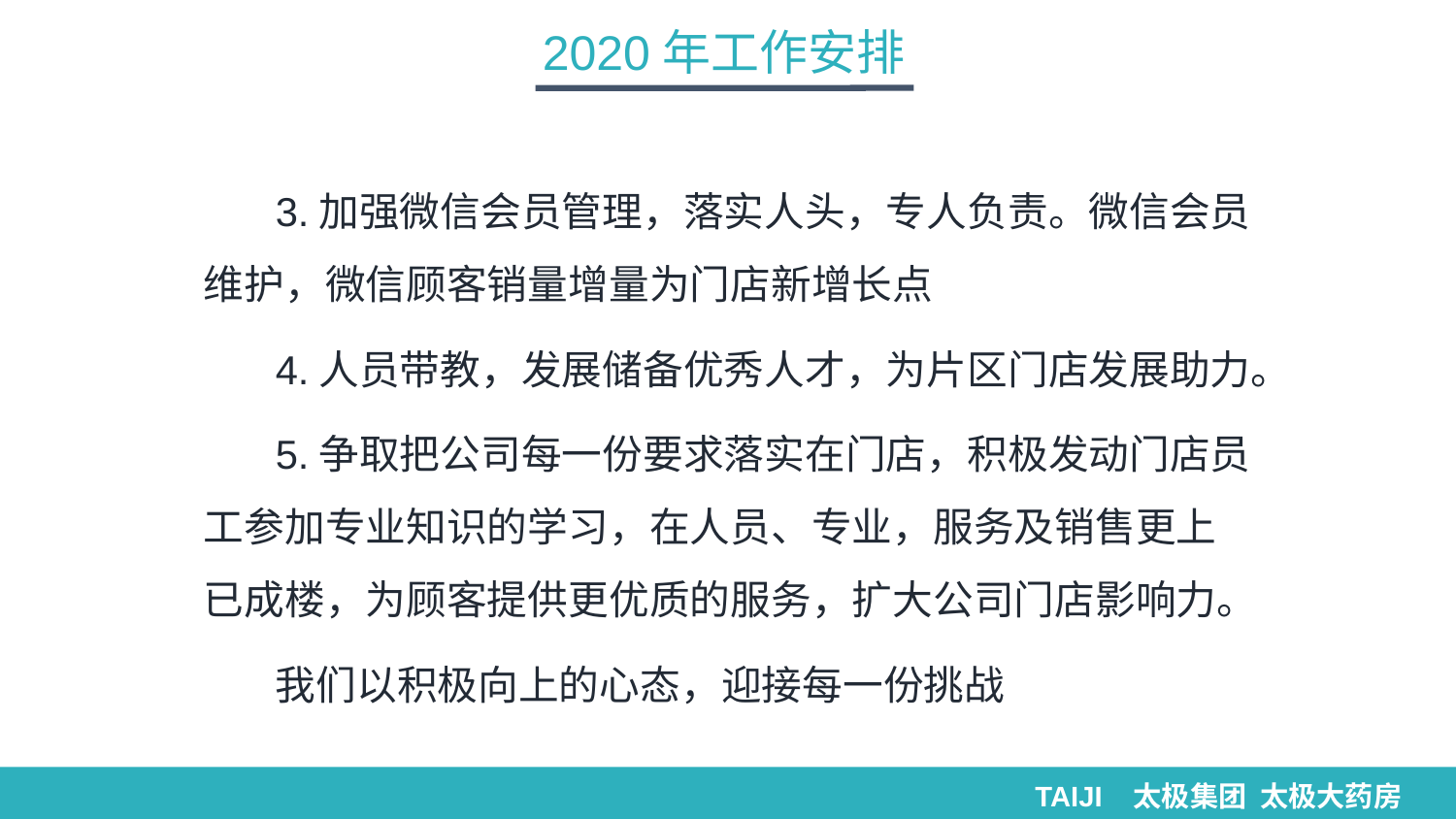

2020年工作安排
3.加强微信会员管理，落实人头，专人负责。微信会员维护，微信顾客销量增量为门店新增长点
4.人员带教，发展储备优秀人才，为片区门店发展助力。
5.争取把公司每一份要求落实在门店，积极发动门店员工参加专业知识的学习，在人员、专业，服务及销售更上已成楼，为顾客提供更优质的服务，扩大公司门店影响力。
我们以积极向上的心态，迎接每一份挑战

TAIJI   太极集团  太极大药房